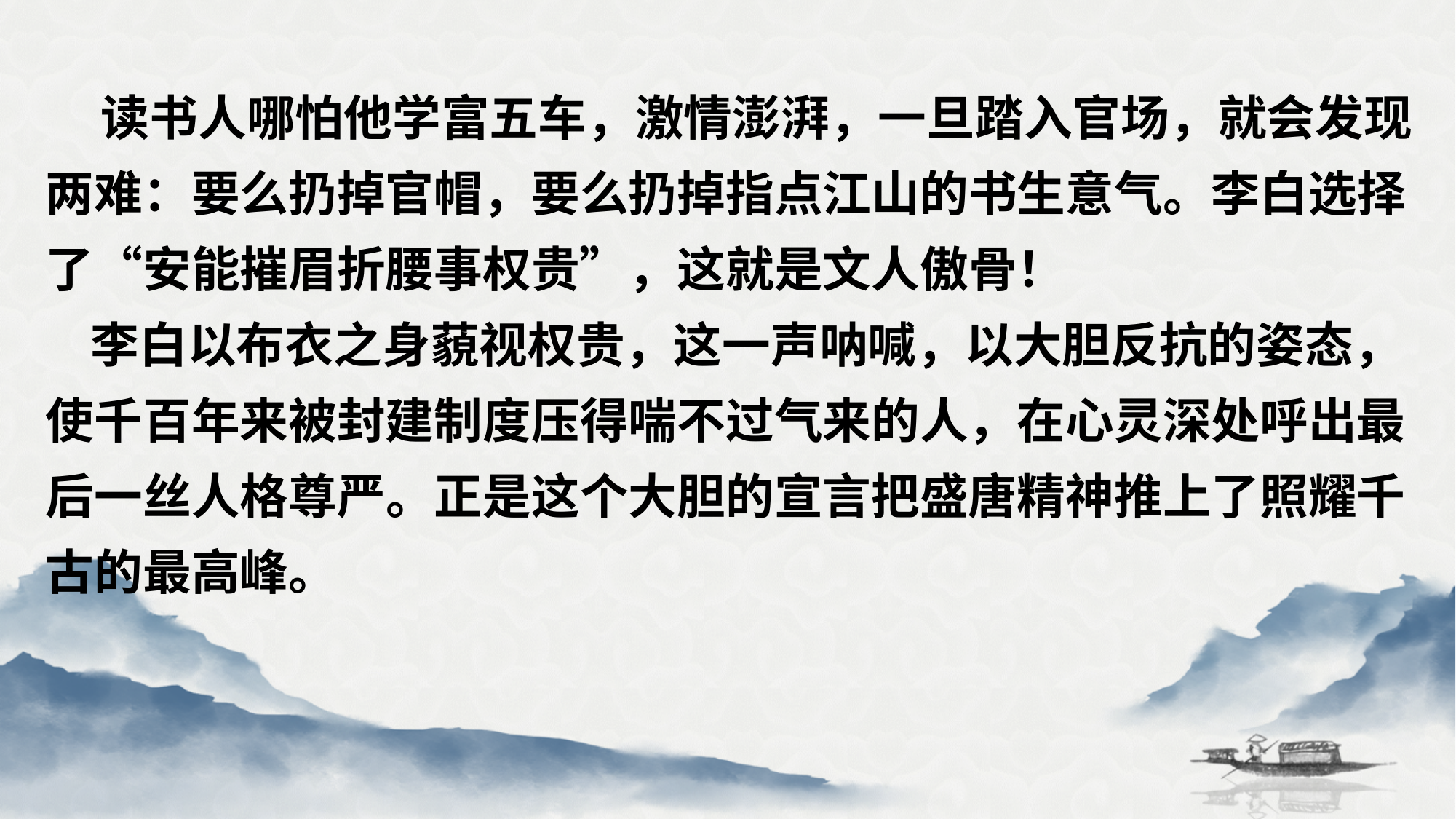

读书人哪怕他学富五车，激情澎湃，一旦踏入官场，就会发现两难：要么扔掉官帽，要么扔掉指点江山的书生意气。李白选择了“安能摧眉折腰事权贵”，这就是文人傲骨！
   李白以布衣之身藐视权贵，这一声呐喊，以大胆反抗的姿态，使千百年来被封建制度压得喘不过气来的人，在心灵深处呼出最后一丝人格尊严。正是这个大胆的宣言把盛唐精神推上了照耀千古的最高峰。